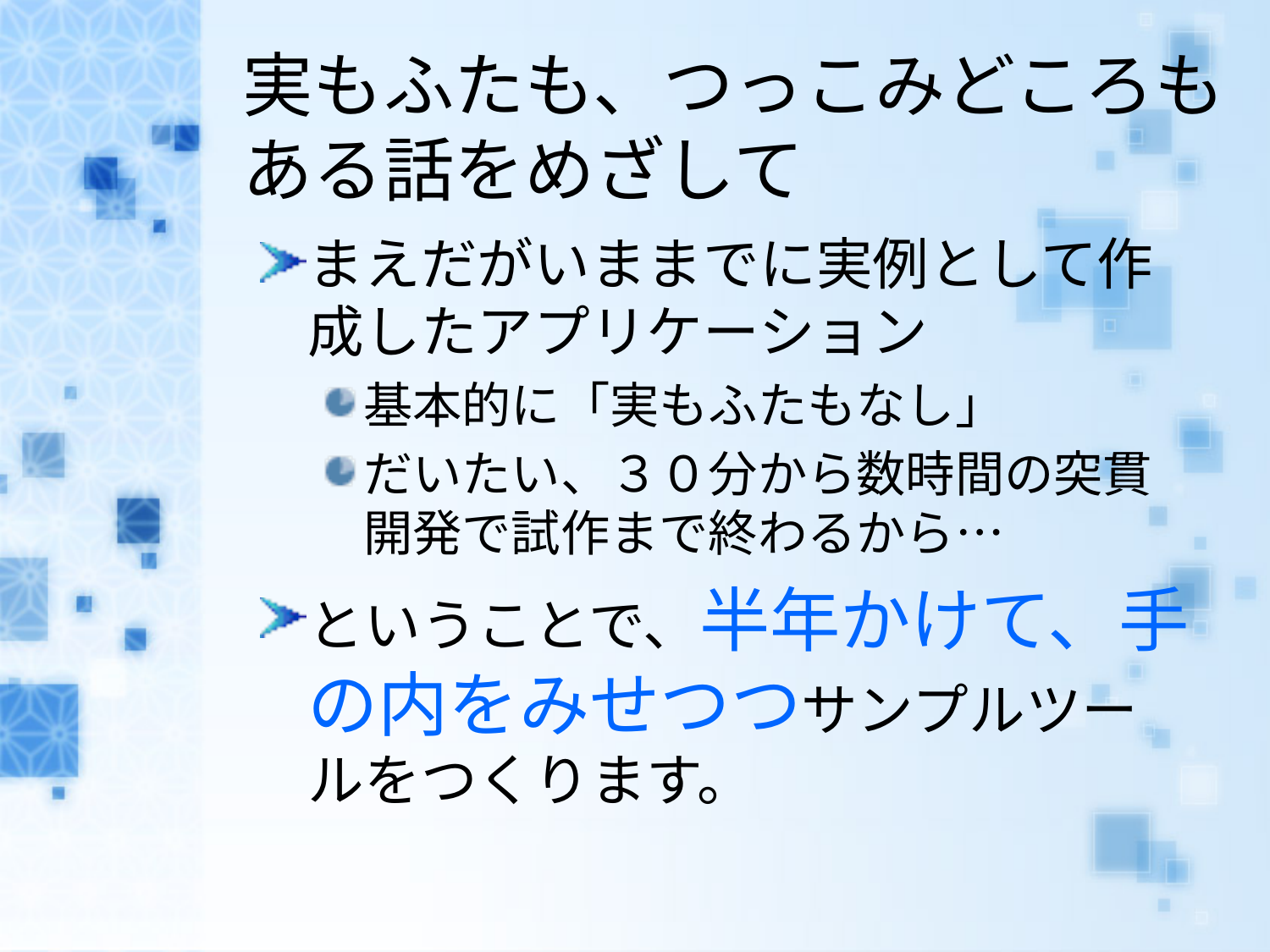

# 実もふたも、つっこみどころも ある話をめざして
まえだがいままでに実例として作成したアプリケーション
基本的に「実もふたもなし」
だいたい、３０分から数時間の突貫開発で試作まで終わるから…
ということで、半年かけて、手の内をみせつつサンプルツールをつくります。